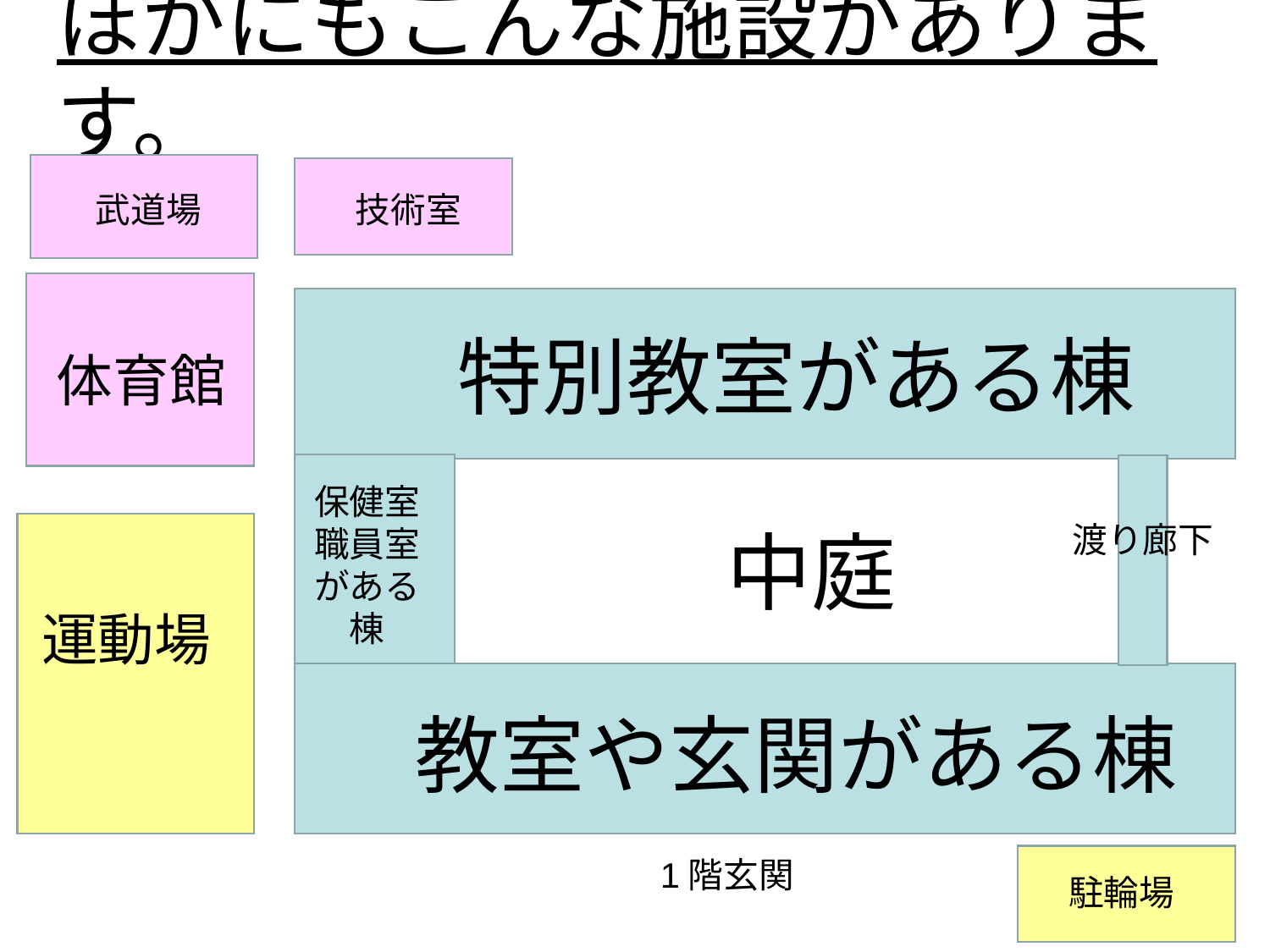

ほかにもこんな施設があります。

技術室
武道場
特別教室がある棟

体育館

中庭

保健室
職員室
がある
棟
渡り廊下

運動場
教室や玄関がある棟

1階玄関
駐輪場